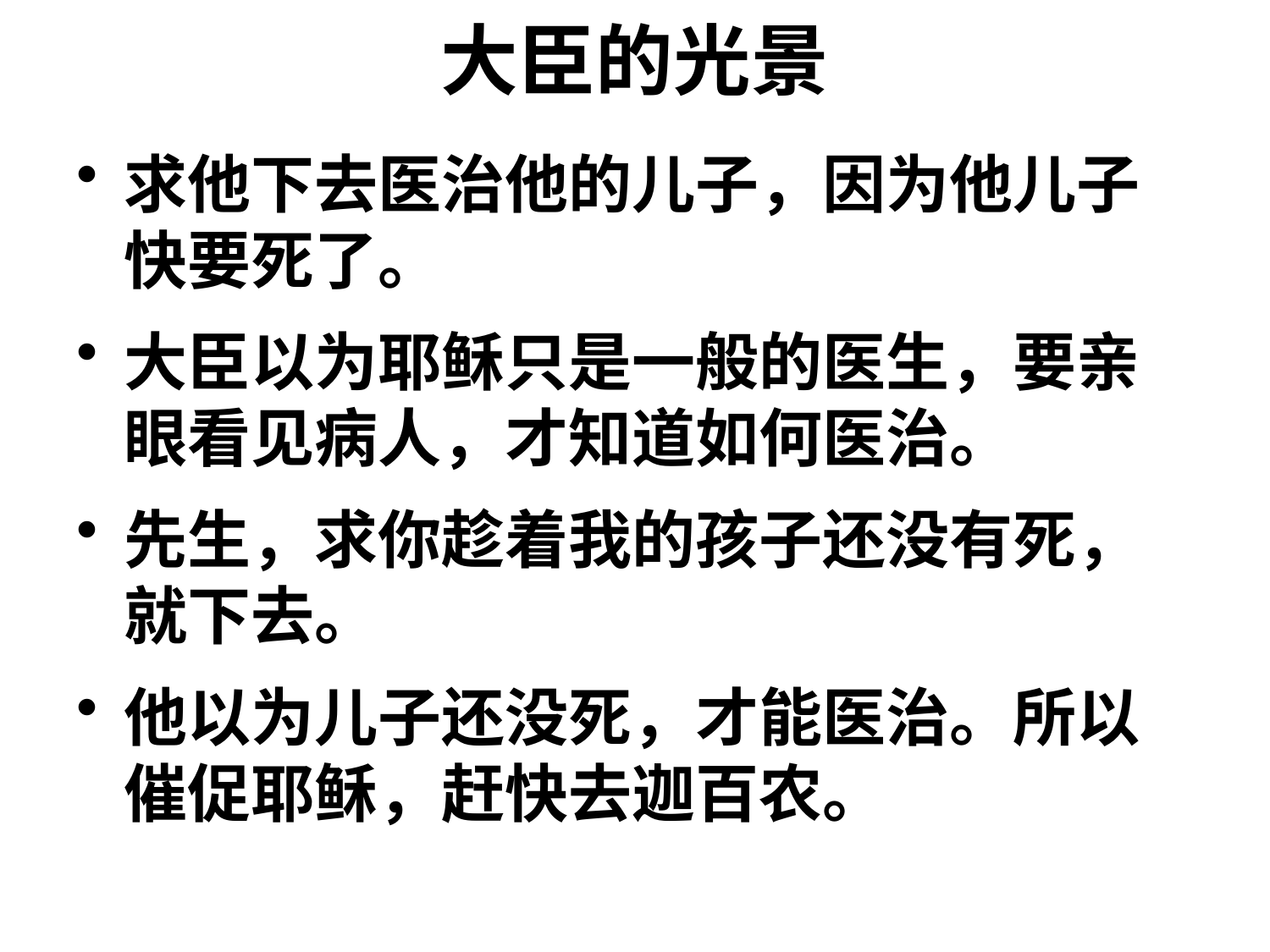

# 大臣的光景
求他下去医治他的儿子，因为他儿子快要死了。
大臣以为耶稣只是一般的医生，要亲眼看见病人，才知道如何医治。
先生，求你趁着我的孩子还没有死，就下去。
他以为儿子还没死，才能医治。所以催促耶稣，赶快去迦百农。